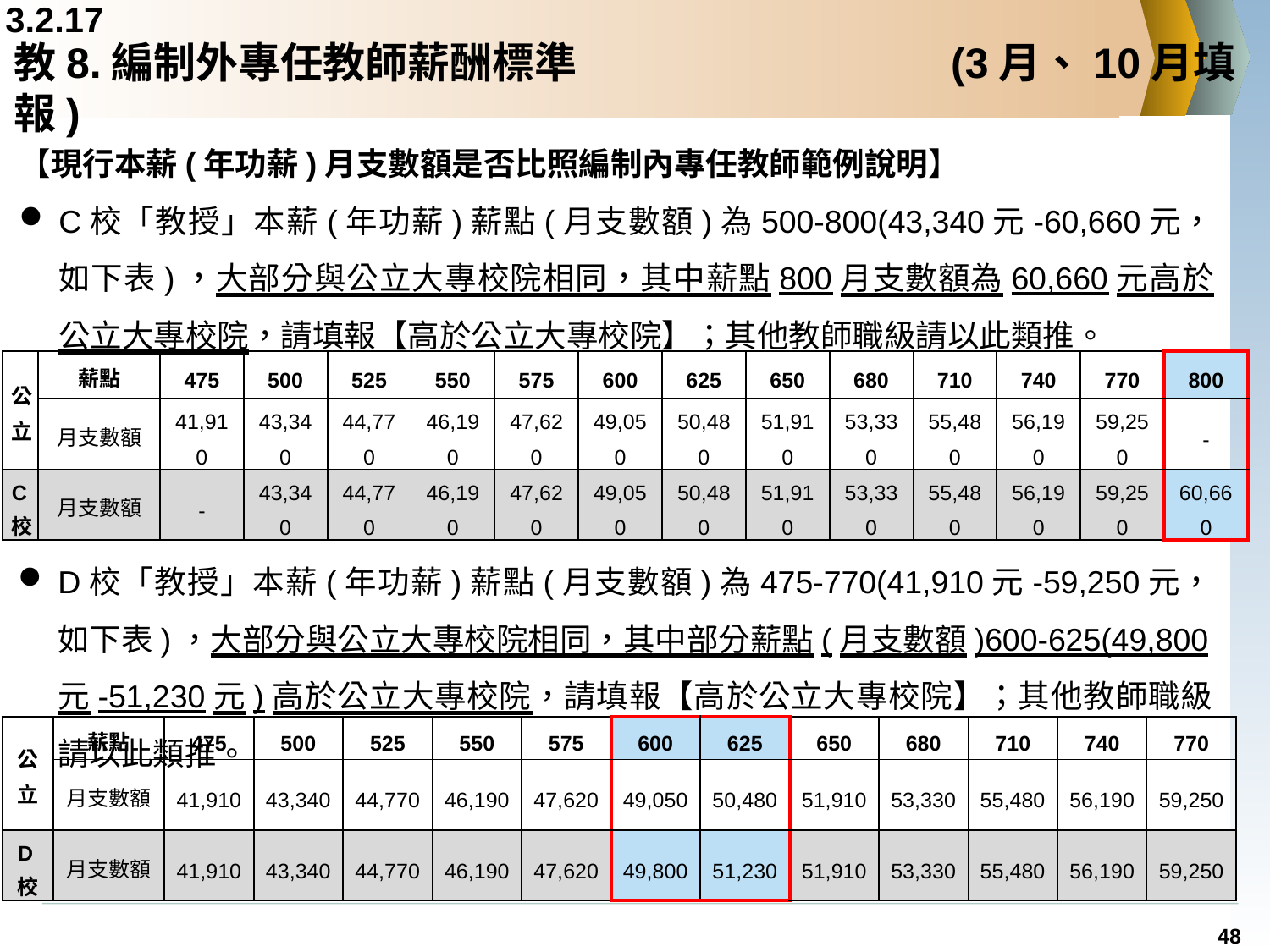

3.2.17
# 教8.編制外專任教師薪酬標準	 	          	    (3月、10月填報)
【現行本薪(年功薪)月支數額是否比照編制內專任教師範例說明】
C校「教授」本薪(年功薪)薪點(月支數額)為500-800(43,340元-60,660元，如下表)，大部分與公立大專校院相同，其中薪點800月支數額為60,660元高於公立大專校院，請填報【高於公立大專校院】；其他教師職級請以此類推。
| 公立 | 薪點 | 475 | 500 | 525 | 550 | 575 | 600 | 625 | 650 | 680 | 710 | 740 | 770 | 800 |
| --- | --- | --- | --- | --- | --- | --- | --- | --- | --- | --- | --- | --- | --- | --- |
|  | 月支數額 | 41,910 | 43,340 | 44,770 | 46,190 | 47,620 | 49,050 | 50,480 | 51,910 | 53,330 | 55,480 | 56,190 | 59,250 | - |
| C校 | 月支數額 | - | 43,340 | 44,770 | 46,190 | 47,620 | 49,050 | 50,480 | 51,910 | 53,330 | 55,480 | 56,190 | 59,250 | 60,660 |
D校「教授」本薪(年功薪)薪點(月支數額)為475-770(41,910元-59,250元，如下表)，大部分與公立大專校院相同，其中部分薪點(月支數額)600-625(49,800元-51,230元)高於公立大專校院，請填報【高於公立大專校院】；其他教師職級請以此類推。
| 公立 | 薪點 | 475 | 500 | 525 | 550 | 575 | 600 | 625 | 650 | 680 | 710 | 740 | 770 |
| --- | --- | --- | --- | --- | --- | --- | --- | --- | --- | --- | --- | --- | --- |
|  | 月支數額 | 41,910 | 43,340 | 44,770 | 46,190 | 47,620 | 49,050 | 50,480 | 51,910 | 53,330 | 55,480 | 56,190 | 59,250 |
| D校 | 月支數額 | 41,910 | 43,340 | 44,770 | 46,190 | 47,620 | 49,800 | 51,230 | 51,910 | 53,330 | 55,480 | 56,190 | 59,250 |